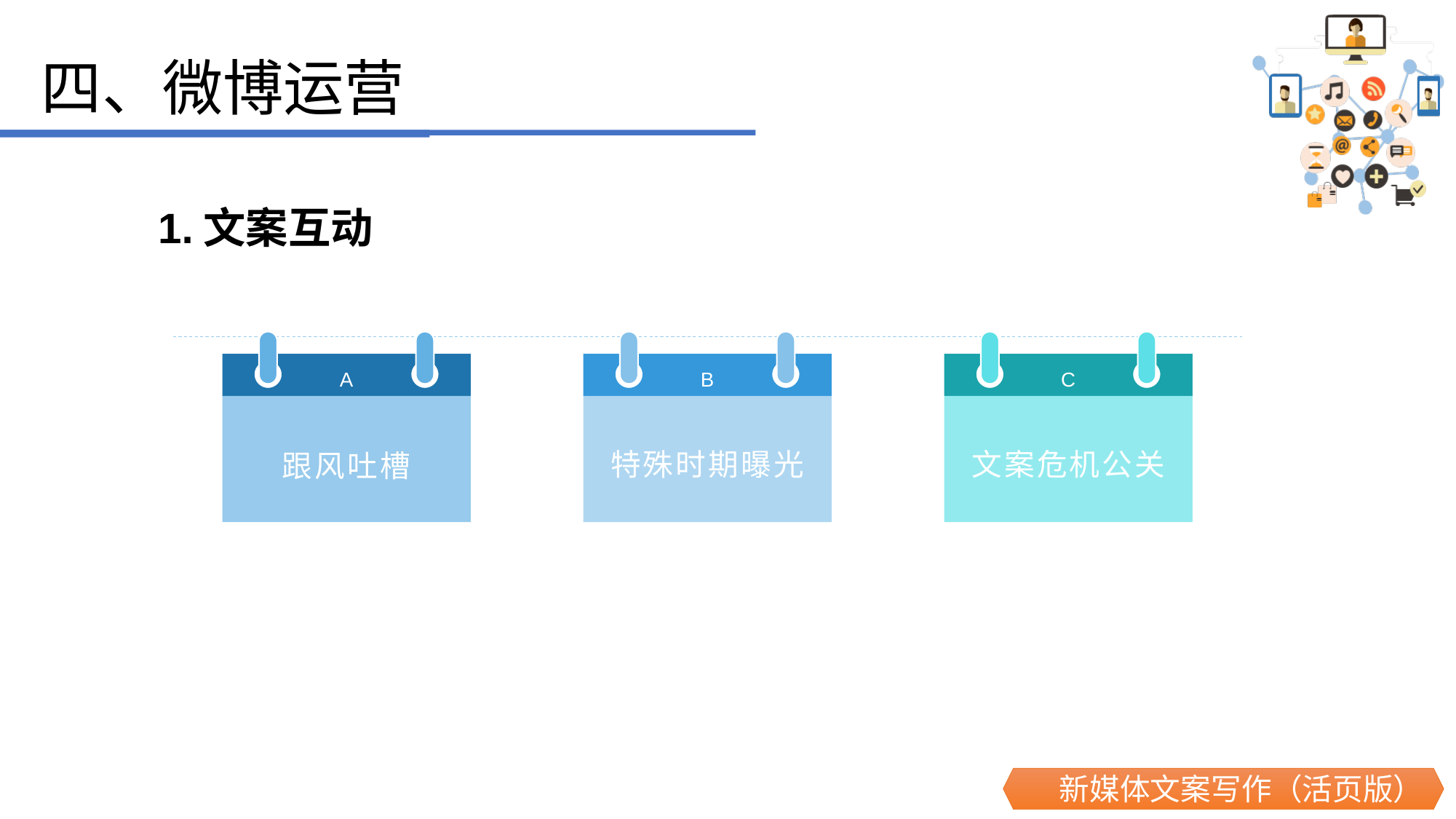

四、微博运营

     1.文案互动

A
B
C

特殊时期曝光
文案危机公关
跟风吐槽